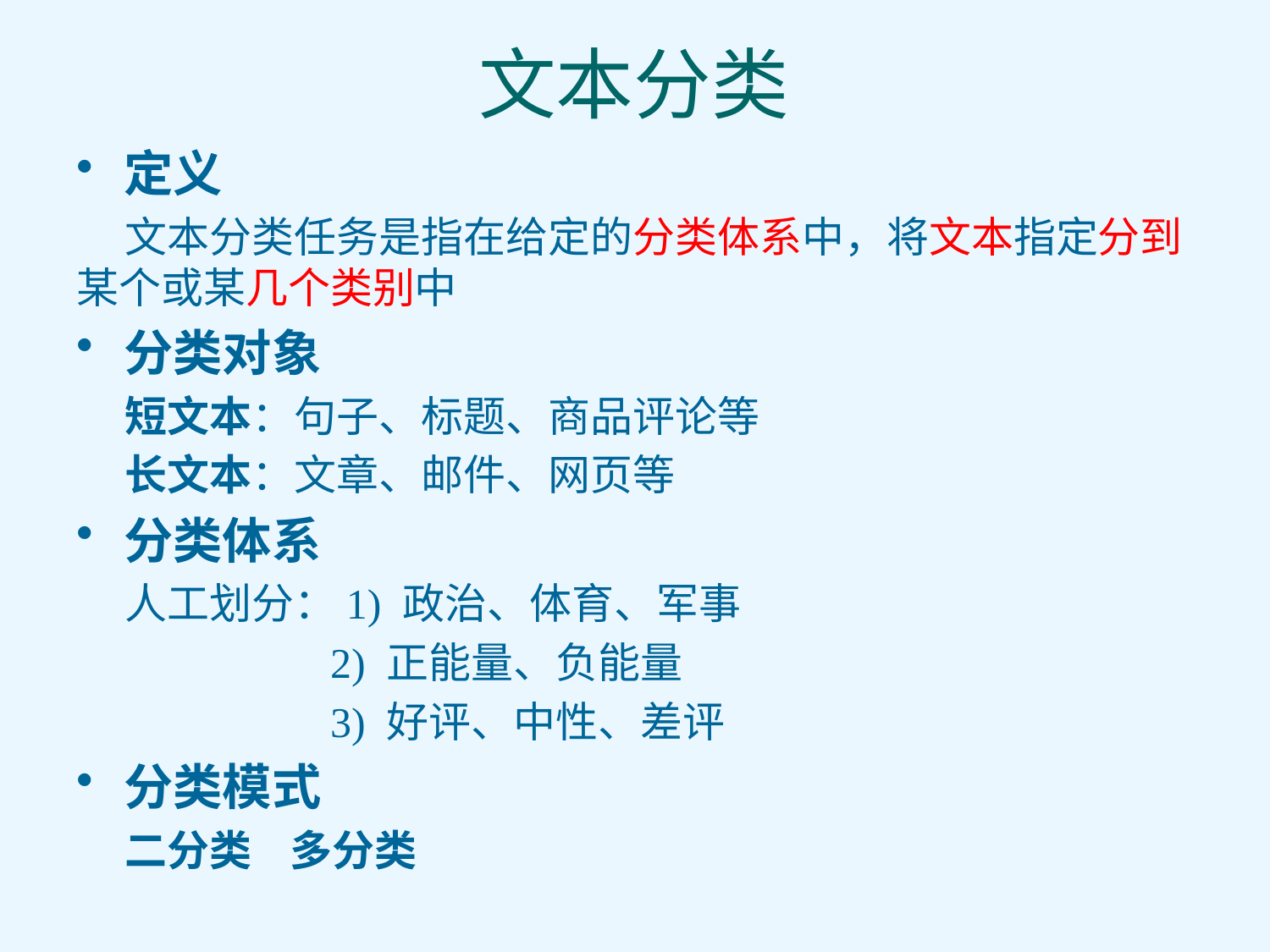

# 文本分类
定义
    文本分类任务是指在给定的分类体系中，将文本指定分到某个或某几个类别中
分类对象
    短文本：句子、标题、商品评论等
    长文本：文章、邮件、网页等
分类体系
    人工划分：1) 政治、体育、军事
                        2) 正能量、负能量
                        3) 好评、中性、差评
分类模式
    二分类    多分类